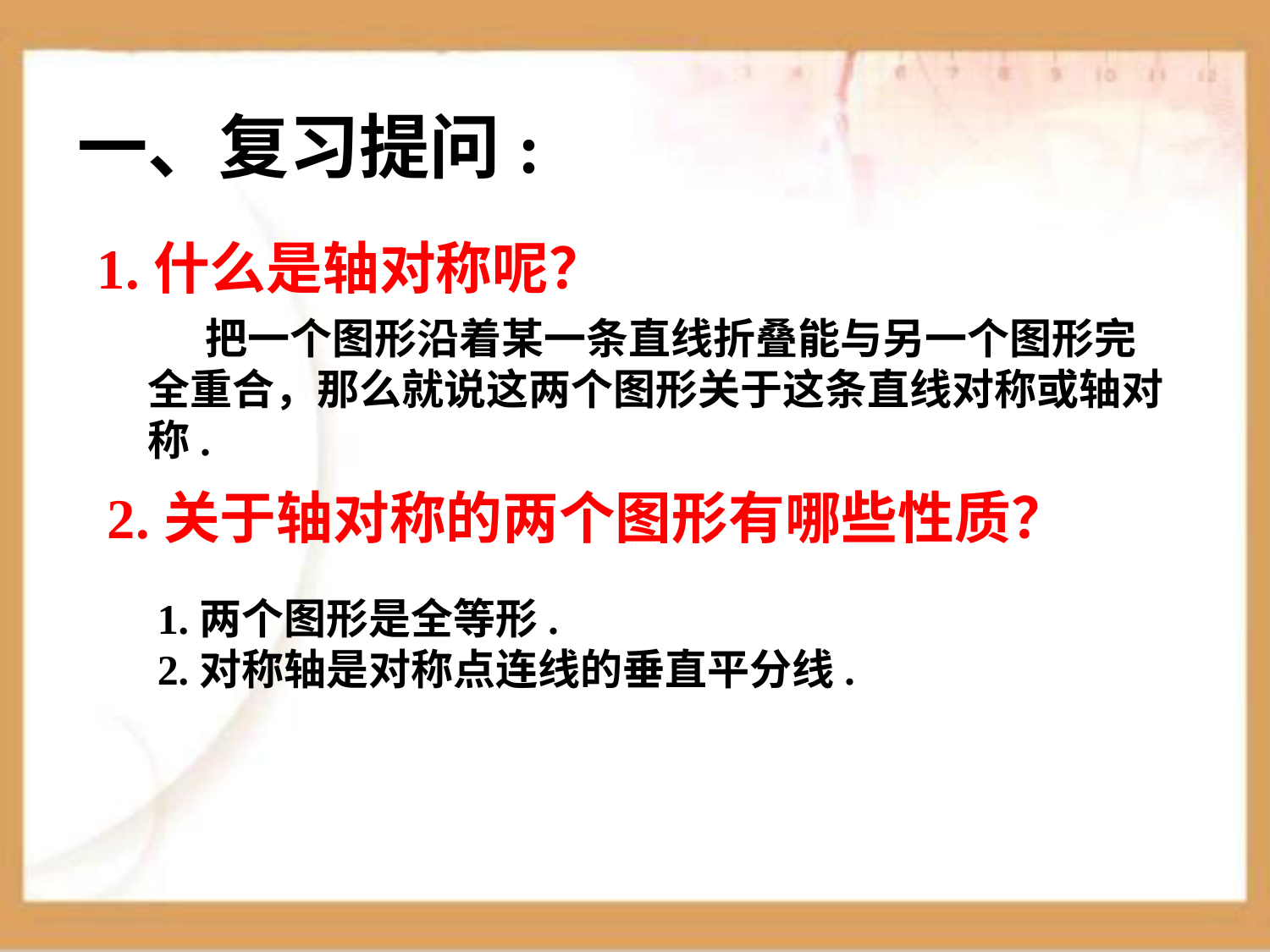

一、复习提问:
1.什么是轴对称呢？
     把一个图形沿着某一条直线折叠能与另一个图形完全重合，那么就说这两个图形关于这条直线对称或轴对称.
2.关于轴对称的两个图形有哪些性质？
1.两个图形是全等形.
2.对称轴是对称点连线的垂直平分线.